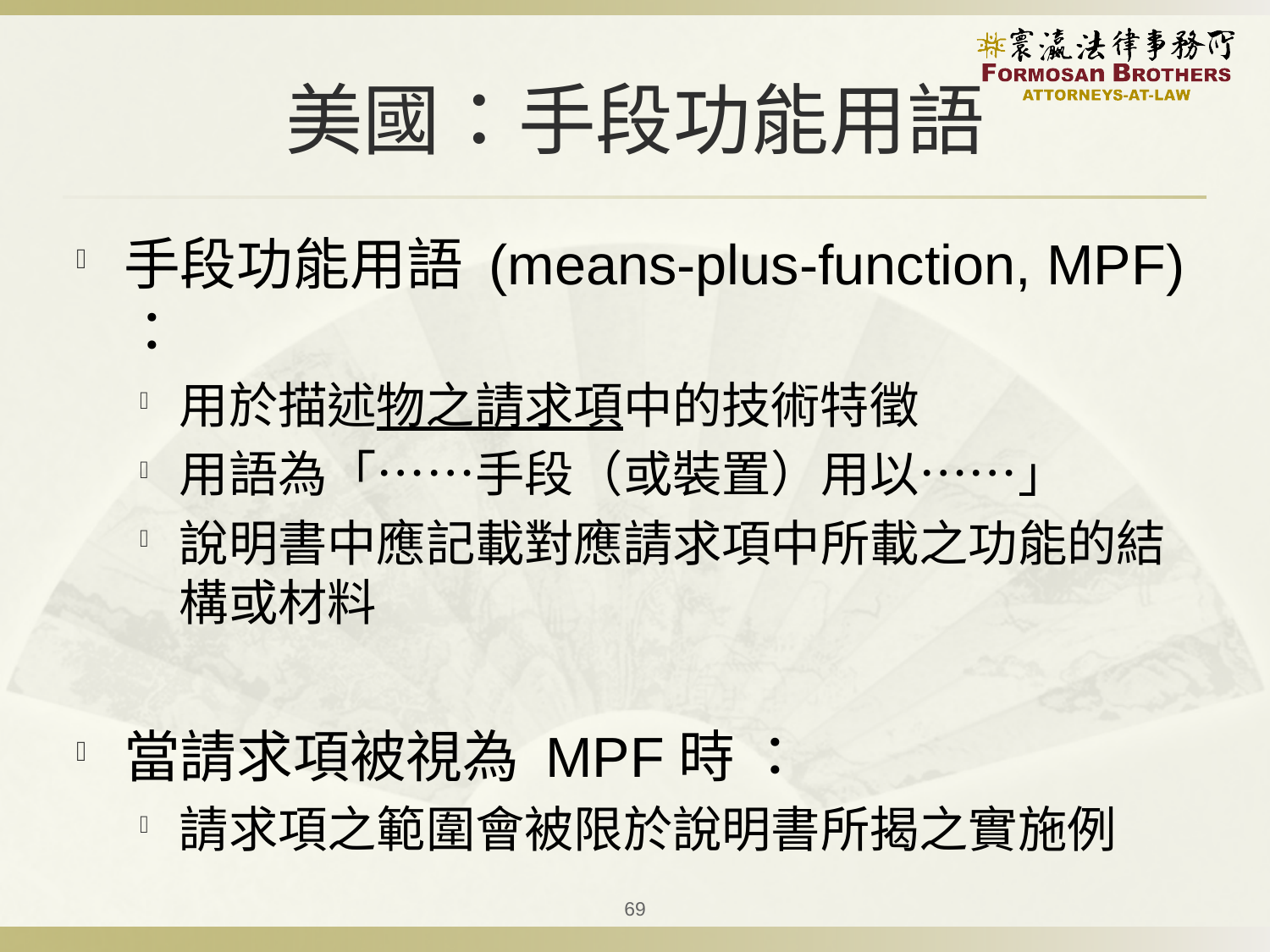

# 美國：手段功能用語
手段功能用語 (means-plus-function, MPF) ：
用於描述物之請求項中的技術特徵
用語為「……手段（或裝置）用以……」
說明書中應記載對應請求項中所載之功能的結構或材料

當請求項被視為 MPF時 ：
請求項之範圍會被限於說明書所揭之實施例
69